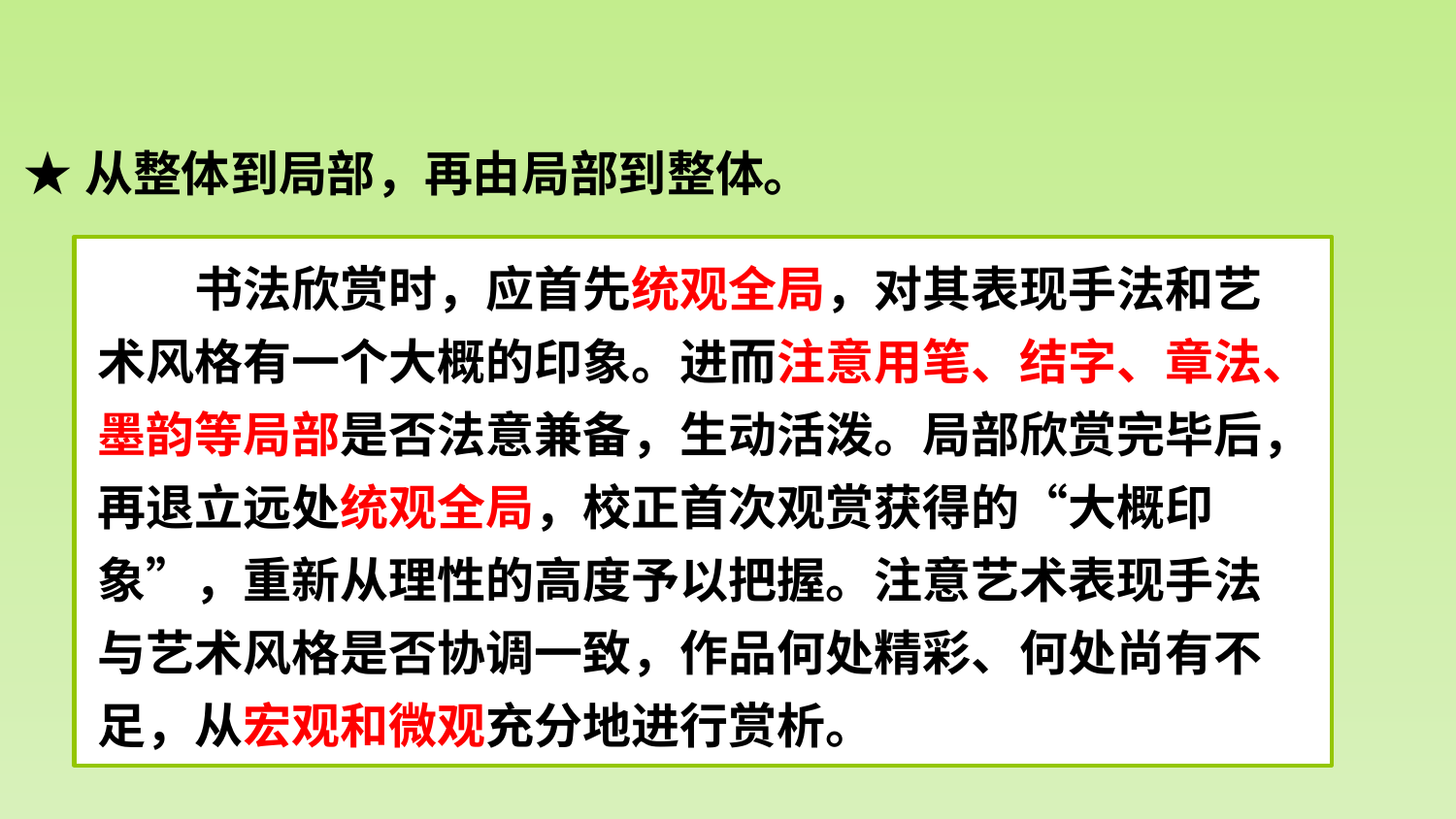

★从整体到局部，再由局部到整体。
书法欣赏时，应首先统观全局，对其表现手法和艺术风格有一个大概的印象。进而注意用笔、结字、章法、墨韵等局部是否法意兼备，生动活泼。局部欣赏完毕后，再退立远处统观全局，校正首次观赏获得的“大概印象”，重新从理性的高度予以把握。注意艺术表现手法与艺术风格是否协调一致，作品何处精彩、何处尚有不足，从宏观和微观充分地进行赏析。